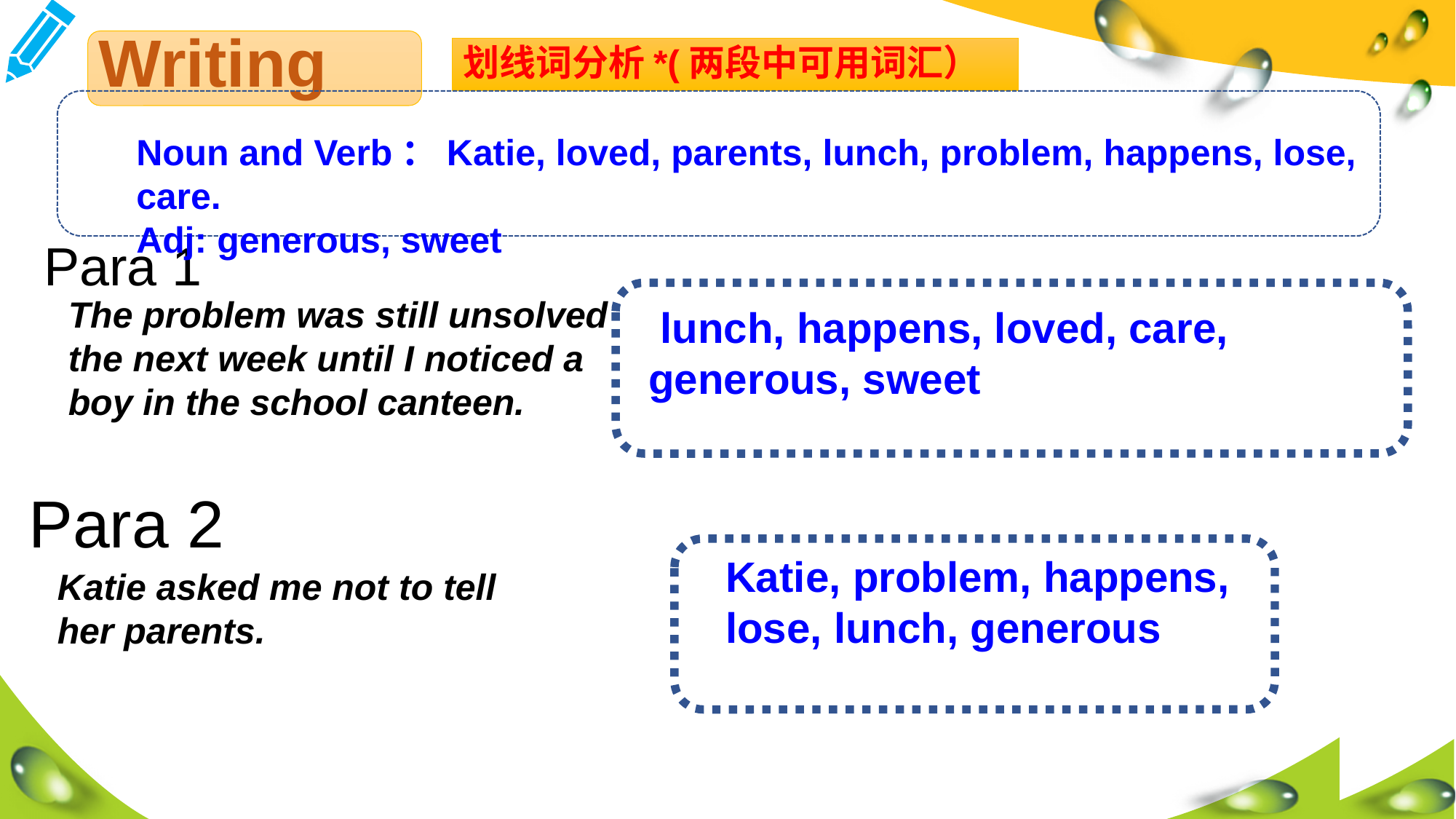

Writing

# 划线词分析*(两段中可用词汇）

Noun and Verb：Katie, loved, parents, lunch, problem, happens, lose, care.
Adj: generous, sweet
Para 1

 lunch, happens, loved, care, generous, sweet
The problem was still unsolved the next week until I noticed a boy in the school canteen.
Para 2

Katie, problem, happens, lose, lunch, generous
Katie asked me not to tell her parents.